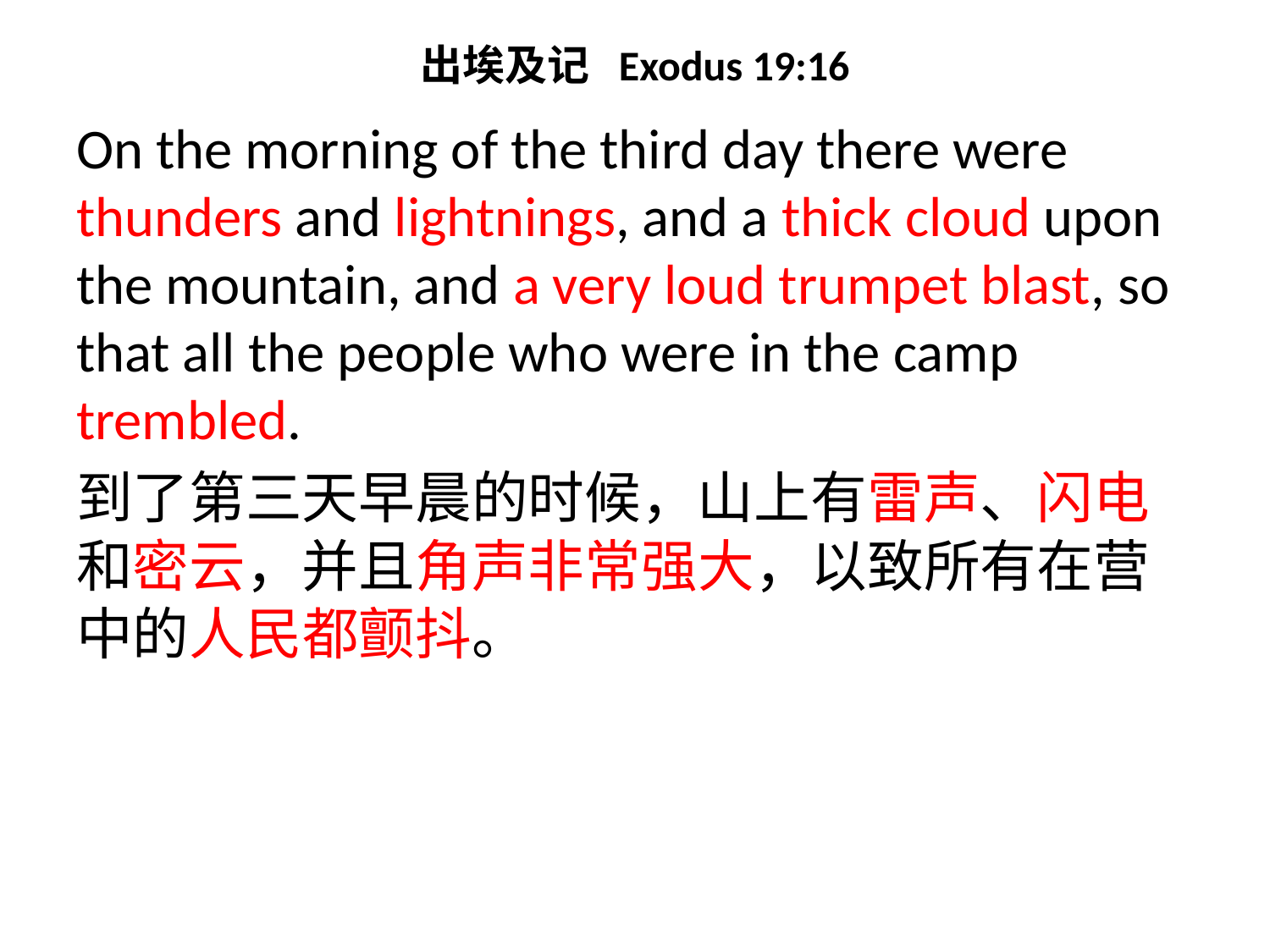

# 出埃及记  Exodus 19:16
On the morning of the third day there were thunders and lightnings, and a thick cloud upon the mountain, and a very loud trumpet blast, so that all the people who were in the camp trembled.
到了第三天早晨的时候，山上有雷声、闪电和密云，并且角声非常强大，以致所有在营中的人民都颤抖。